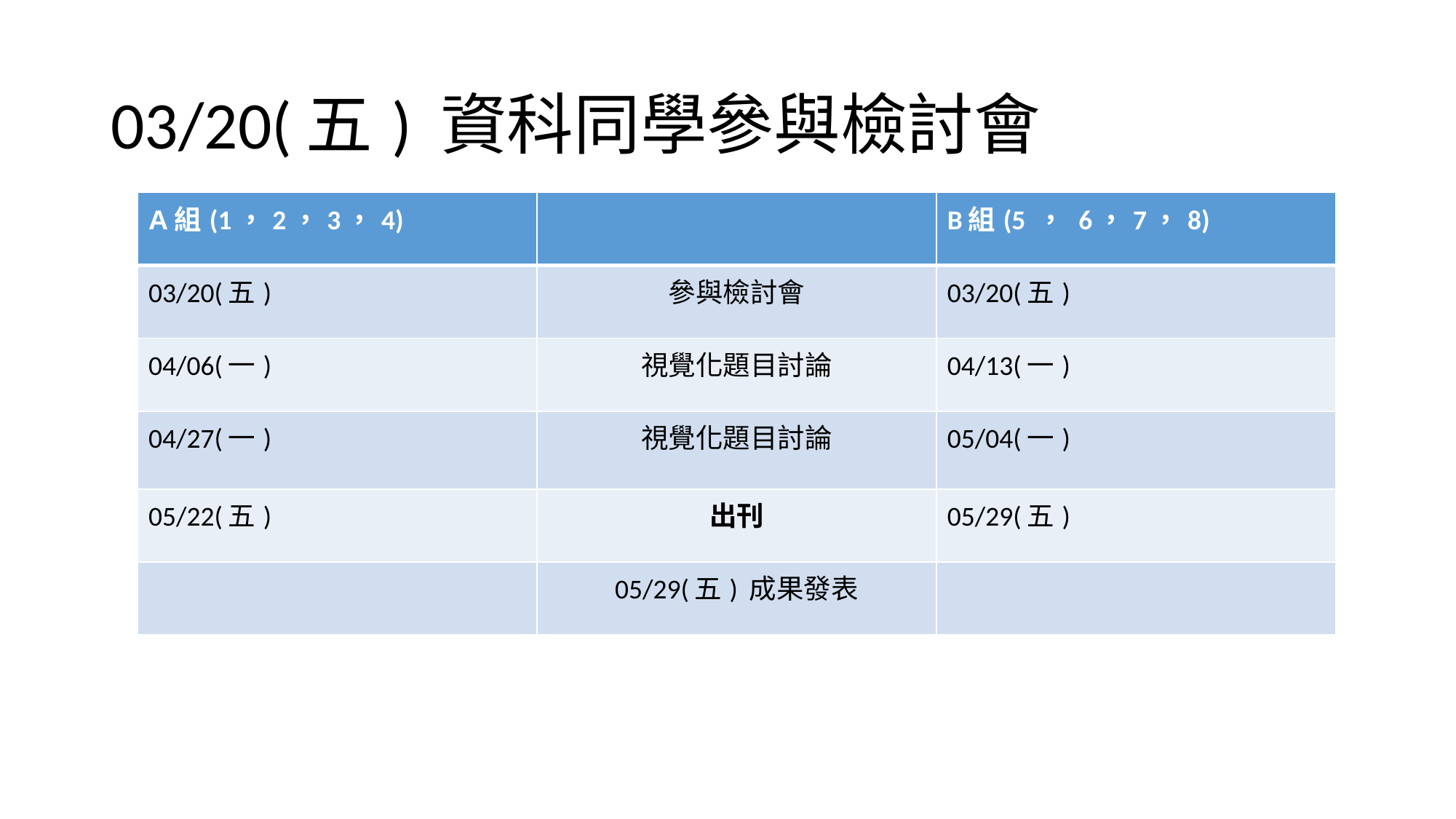

# 03/20(五) 資科同學參與檢討會
| A組(1，2，3，4) |  | B組(5 ， 6，7，8) |
| --- | --- | --- |
| 03/20(五) | 參與檢討會 | 03/20(五) |
| 04/06(一) | 視覺化題目討論 | 04/13(一) |
| 04/27(一) | 視覺化題目討論 | 05/04(一) |
| 05/22(五) | 出刊 | 05/29(五) |
|  | 05/29(五) 成果發表 |  |